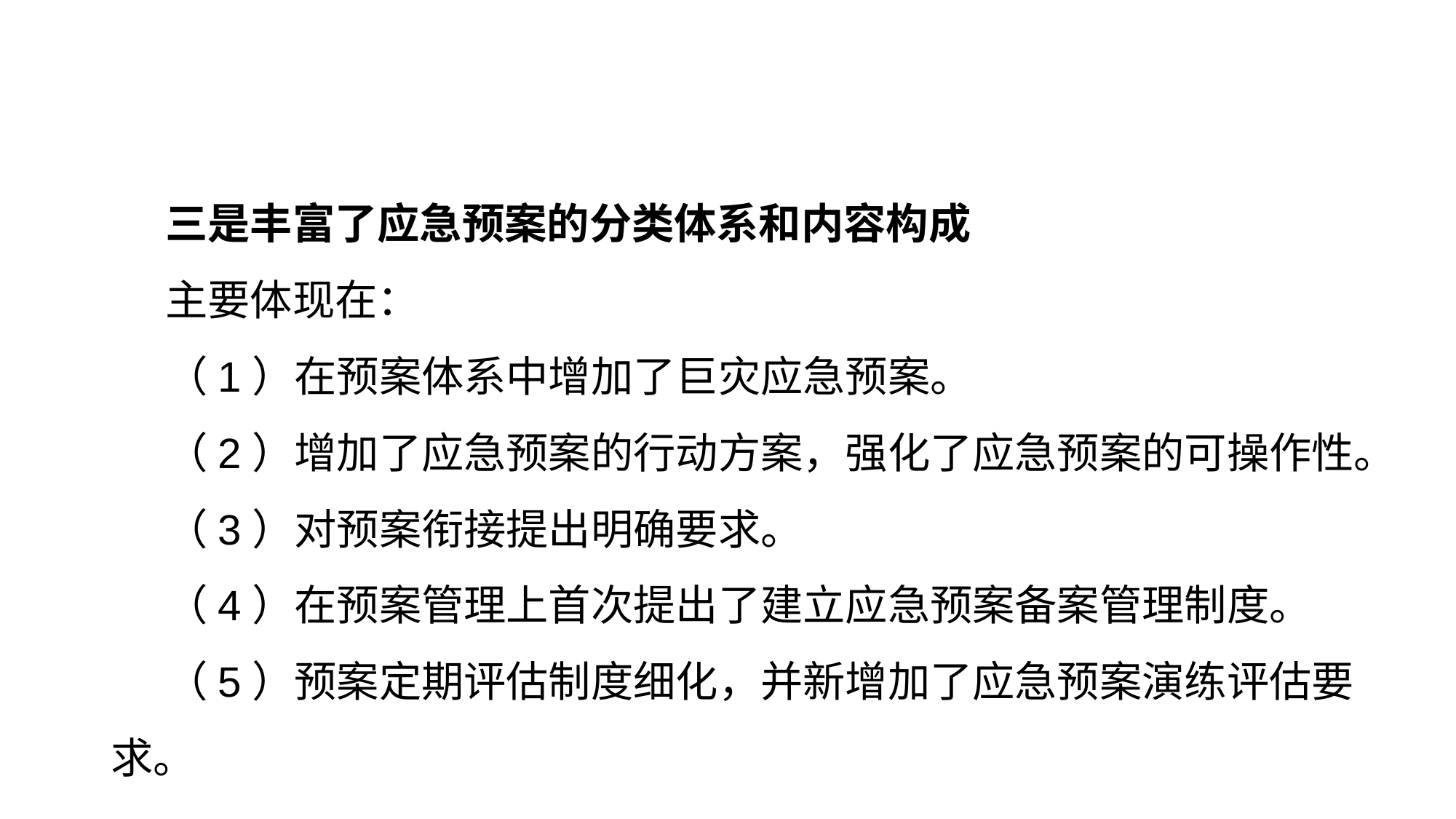

#
三是丰富了应急预案的分类体系和内容构成
主要体现在：
（1）在预案体系中增加了巨灾应急预案。
（2）增加了应急预案的行动方案，强化了应急预案的可操作性。
（3）对预案衔接提出明确要求。
（4）在预案管理上首次提出了建立应急预案备案管理制度。
（5）预案定期评估制度细化，并新增加了应急预案演练评估要求。